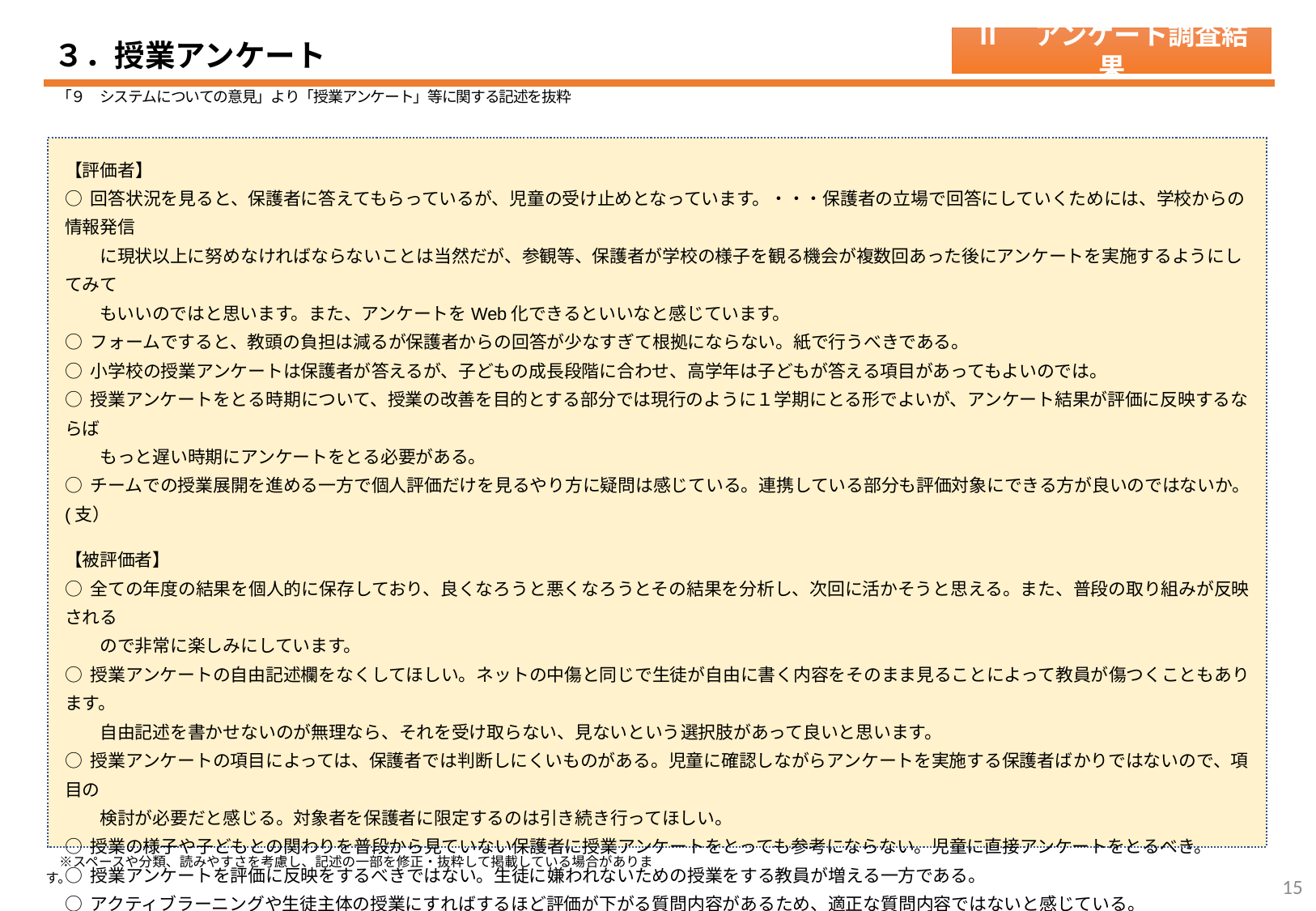

３．授業アンケート
Ⅱ　アンケート調査結果
「９　システムについての意見」より「授業アンケート」等に関する記述を抜粋

【評価者】
○ 回答状況を見ると、保護者に答えてもらっているが、児童の受け止めとなっています。・・・保護者の立場で回答にしていくためには、学校からの情報発信
　　に現状以上に努めなければならないことは当然だが、参観等、保護者が学校の様子を観る機会が複数回あった後にアンケートを実施するようにしてみて
　　もいいのではと思います。また、アンケートをWeb化できるといいなと感じています。
○ フォームですると、教頭の負担は減るが保護者からの回答が少なすぎて根拠にならない。紙で行うべきである。
○ 小学校の授業アンケートは保護者が答えるが、子どもの成長段階に合わせ、高学年は子どもが答える項目があってもよいのでは。
○ 授業アンケートをとる時期について、授業の改善を目的とする部分では現行のように１学期にとる形でよいが、アンケート結果が評価に反映するならば
　　もっと遅い時期にアンケートをとる必要がある。
○ チームでの授業展開を進める一方で個人評価だけを見るやり方に疑問は感じている。連携している部分も評価対象にできる方が良いのではないか。(支）

【被評価者】
○ 全ての年度の結果を個人的に保存しており、良くなろうと悪くなろうとその結果を分析し、次回に活かそうと思える。また、普段の取り組みが反映される
　　ので非常に楽しみにしています。
○ 授業アンケートの自由記述欄をなくしてほしい。ネットの中傷と同じで生徒が自由に書く内容をそのまま見ることによって教員が傷つくこともあります。
　　自由記述を書かせないのが無理なら、それを受け取らない、見ないという選択肢があって良いと思います。
○ 授業アンケートの項目によっては、保護者では判断しにくいものがある。児童に確認しながらアンケートを実施する保護者ばかりではないので、項目の
　　検討が必要だと感じる。対象者を保護者に限定するのは引き続き行ってほしい。
○ 授業の様子や子どもとの関わりを普段から見ていない保護者に授業アンケートをとっても参考にならない。児童に直接アンケートをとるべき。
○ 授業アンケートを評価に反映をするべきではない。生徒に嫌われないための授業をする教員が増える一方である。
○ アクティブラーニングや生徒主体の授業にすればするほど評価が下がる質問内容があるため、適正な質問内容ではないと感じている。
○ 教科によってICTが使いやすい場合と使いにくい場合がある。何でもICTを使っているか使っていないかで評価すべきでない。
○ 生徒の回答が評価に影響する中で、適切でない質問項目が複数あるため、教科や学校ごとの実態に合わせたものにする必要があると思います。
○ 保護者に行う授業アンケートは毎年１学期に行われますが、特に低学年は環境に慣れない時期で、適正な評価がされていないのではないかと毎年不安に
    思います。せめて２学期半ばの、子ども達とも保護者の方とももう少し関係が深まった時期にしていただけるといいのではと感じています。
　※スペースや分類、読みやすさを考慮し、記述の一部を修正・抜粋して掲載している場合があります。
15